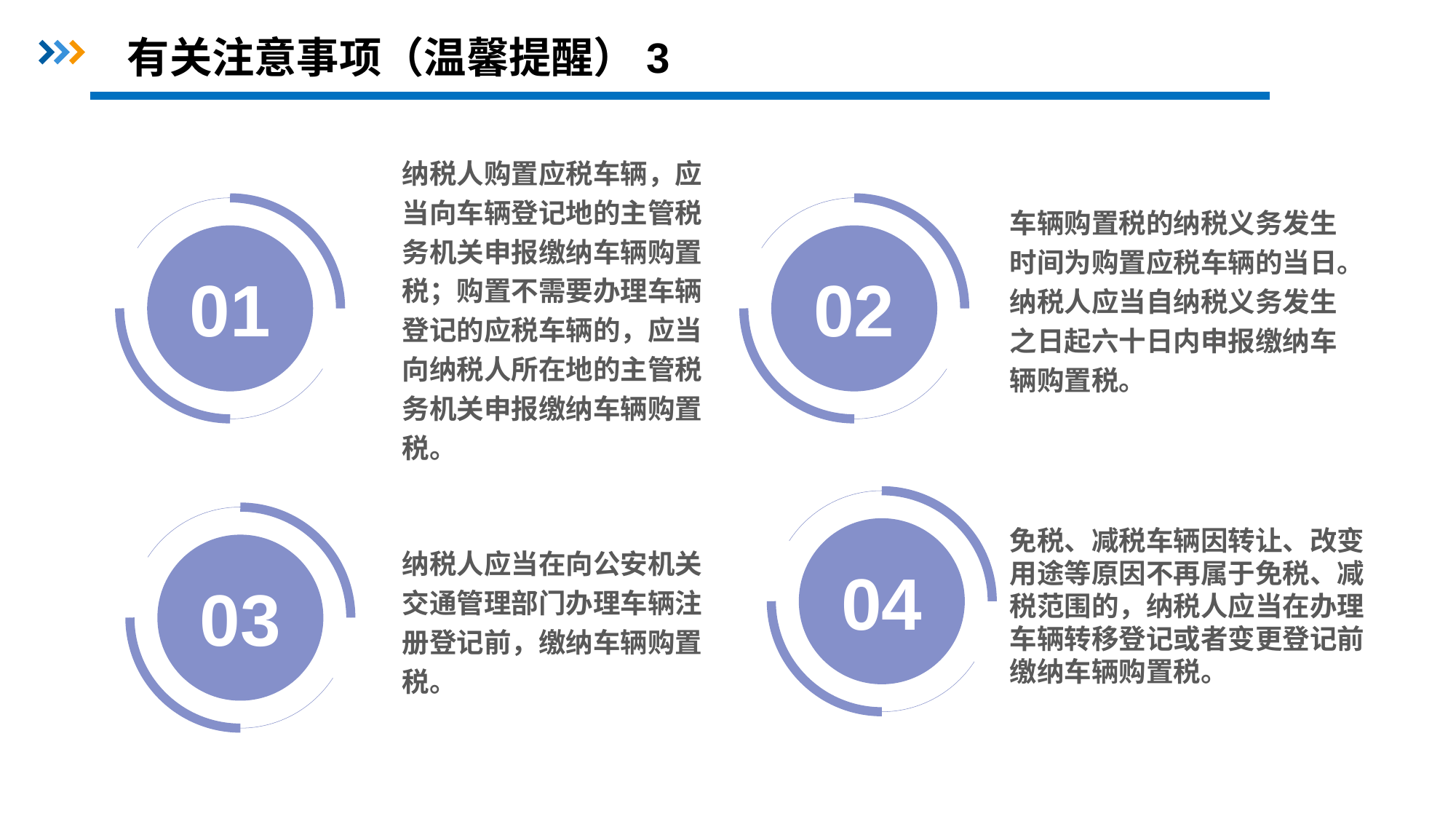

有关注意事项（温馨提醒）3
纳税人购置应税车辆，应当向车辆登记地的主管税务机关申报缴纳车辆购置税；购置不需要办理车辆登记的应税车辆的，应当向纳税人所在地的主管税务机关申报缴纳车辆购置税。
车辆购置税的纳税义务发生时间为购置应税车辆的当日。纳税人应当自纳税义务发生之日起六十日内申报缴纳车辆购置税。

02

01

04

03
免税、减税车辆因转让、改变用途等原因不再属于免税、减税范围的，纳税人应当在办理车辆转移登记或者变更登记前缴纳车辆购置税。
纳税人应当在向公安机关交通管理部门办理车辆注册登记前，缴纳车辆购置税。